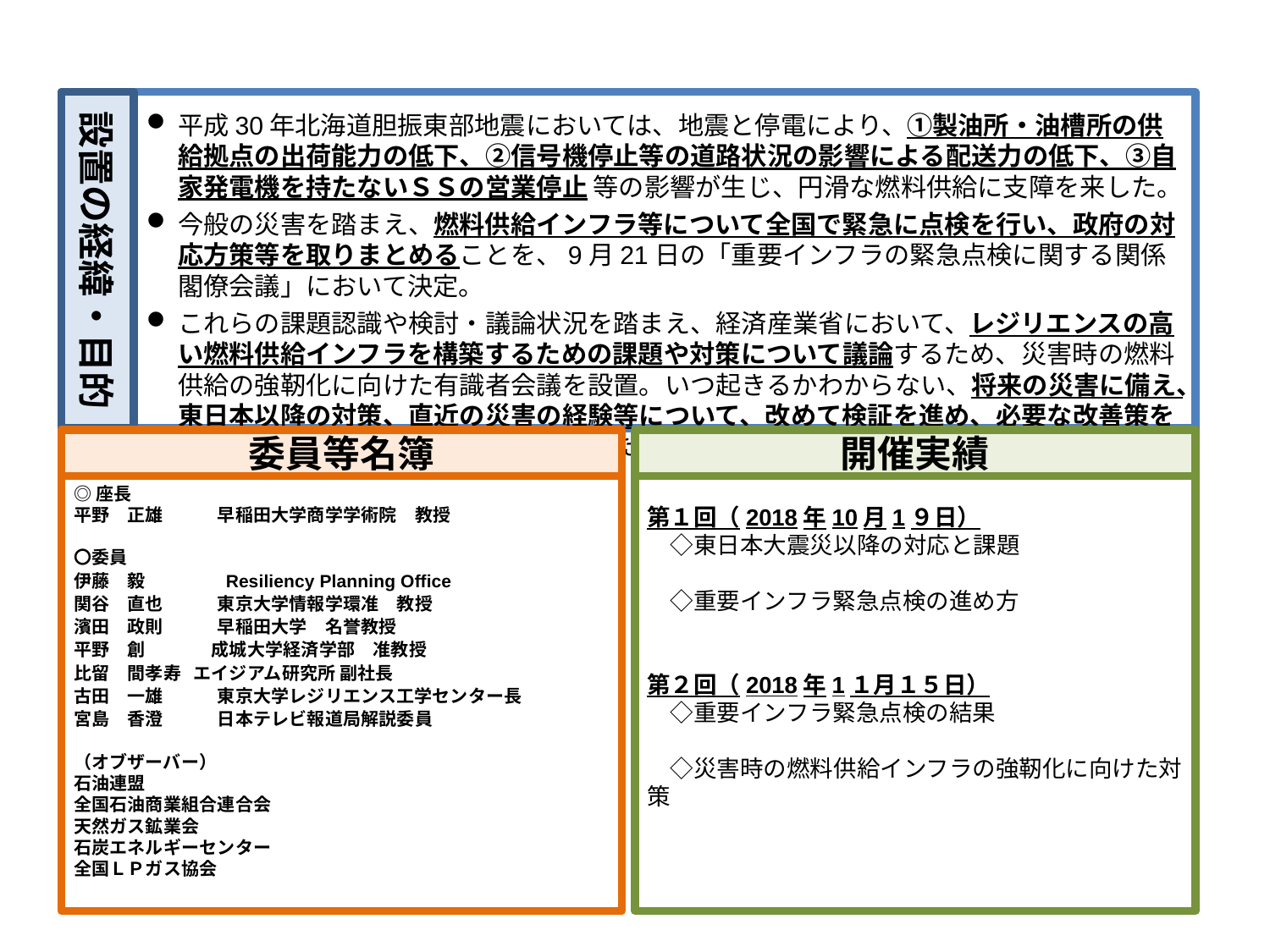

設置の経緯・目的
平成30年北海道胆振東部地震においては、地震と停電により、①製油所・油槽所の供給拠点の出荷能力の低下、②信号機停止等の道路状況の影響による配送力の低下、③自家発電機を持たないＳＳの営業停止 等の影響が生じ、円滑な燃料供給に支障を来した。
今般の災害を踏まえ、燃料供給インフラ等について全国で緊急に点検を行い、政府の対応方策等を取りまとめることを、9月21日の「重要インフラの緊急点検に関する関係閣僚会議」において決定。
これらの課題認識や検討・議論状況を踏まえ、経済産業省において、レジリエンスの高い燃料供給インフラを構築するための課題や対策について議論するため、災害時の燃料供給の強靭化に向けた有識者会議を設置。いつ起きるかわからない、将来の災害に備え、東日本以降の対策、直近の災害の経験等について、改めて検証を進め、必要な改善策を講じていくための検討を行うこととした。
委員等名簿

開催実績

◎座長
平野　正雄　　　早稲田大学商学学術院　教授

〇委員
伊藤　毅　　　　 Resiliency Planning Office
関谷　直也　　　東京大学情報学環准　教授
濱田　政則　　　早稲田大学　名誉教授
平野　創　  　　 成城大学経済学部　准教授
比留　間孝寿   エイジアム研究所 副社長
古田　一雄　　　東京大学レジリエンス工学センター長
宮島　香澄　　　日本テレビ報道局解説委員

（オブザーバー）
石油連盟
全国石油商業組合連合会
天然ガス鉱業会
石炭エネルギーセンター
全国ＬＰガス協会
第１回（2018年10月1９日）
　◇東日本大震災以降の対応と課題

　◇重要インフラ緊急点検の進め方

第２回（2018年1１月１５日）
　◇重要インフラ緊急点検の結果

　◇災害時の燃料供給インフラの強靭化に向けた対策